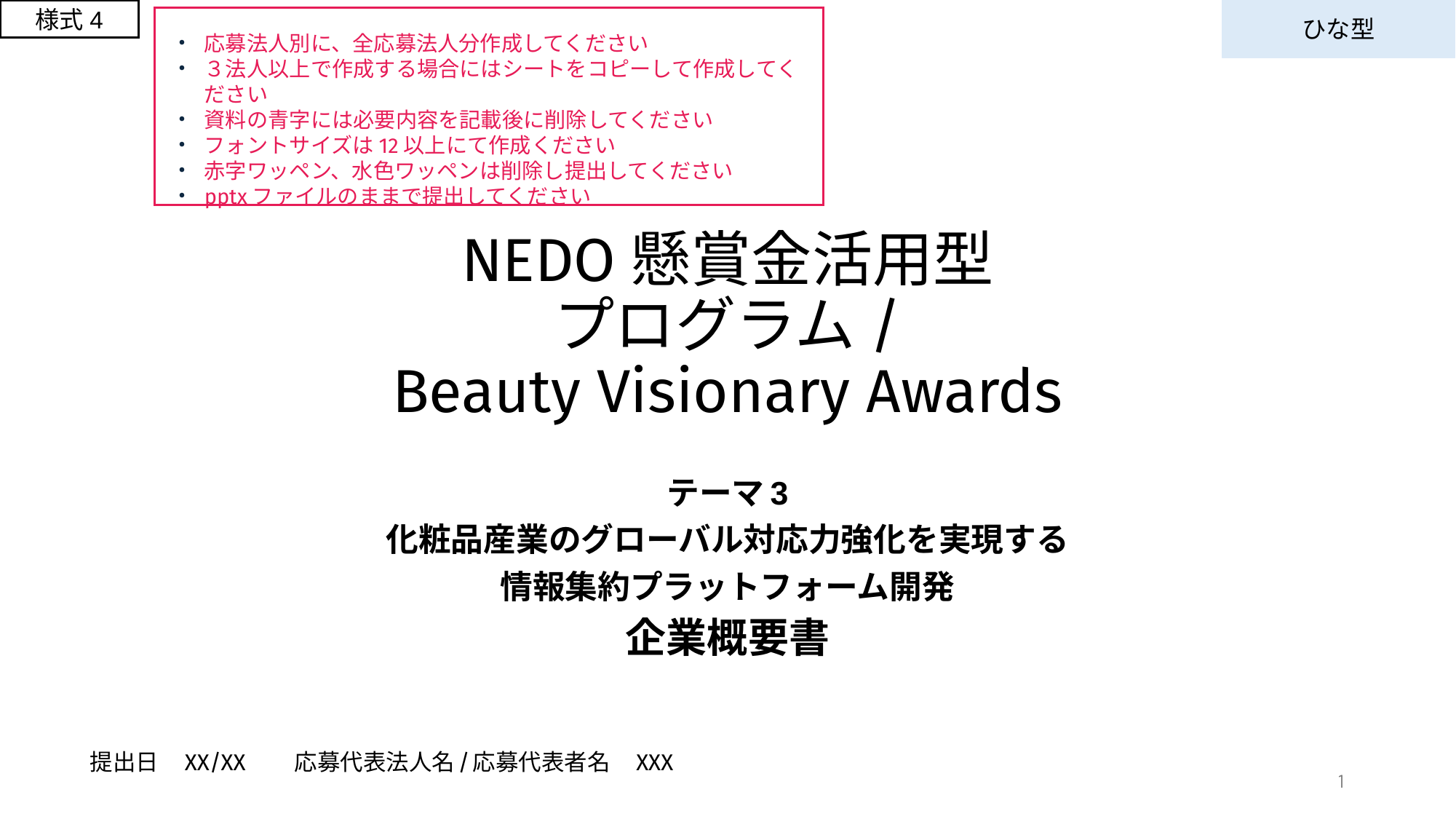

様式4
ひな型

応募法人別に、全応募法人分作成してください
３法人以上で作成する場合にはシートをコピーして作成してください
資料の青字には必要内容を記載後に削除してください
フォントサイズは12以上にて作成ください
赤字ワッペン、水色ワッペンは削除し提出してください
pptxファイルのままで提出してください
# NEDO懸賞金活用型 プログラム/ Beauty Visionary Awards
テーマ3
化粧品産業のグローバル対応力強化を実現する
情報集約プラットフォーム開発
企業概要書
提出日　XX/XX　　応募代表法人名/応募代表者名　XXX